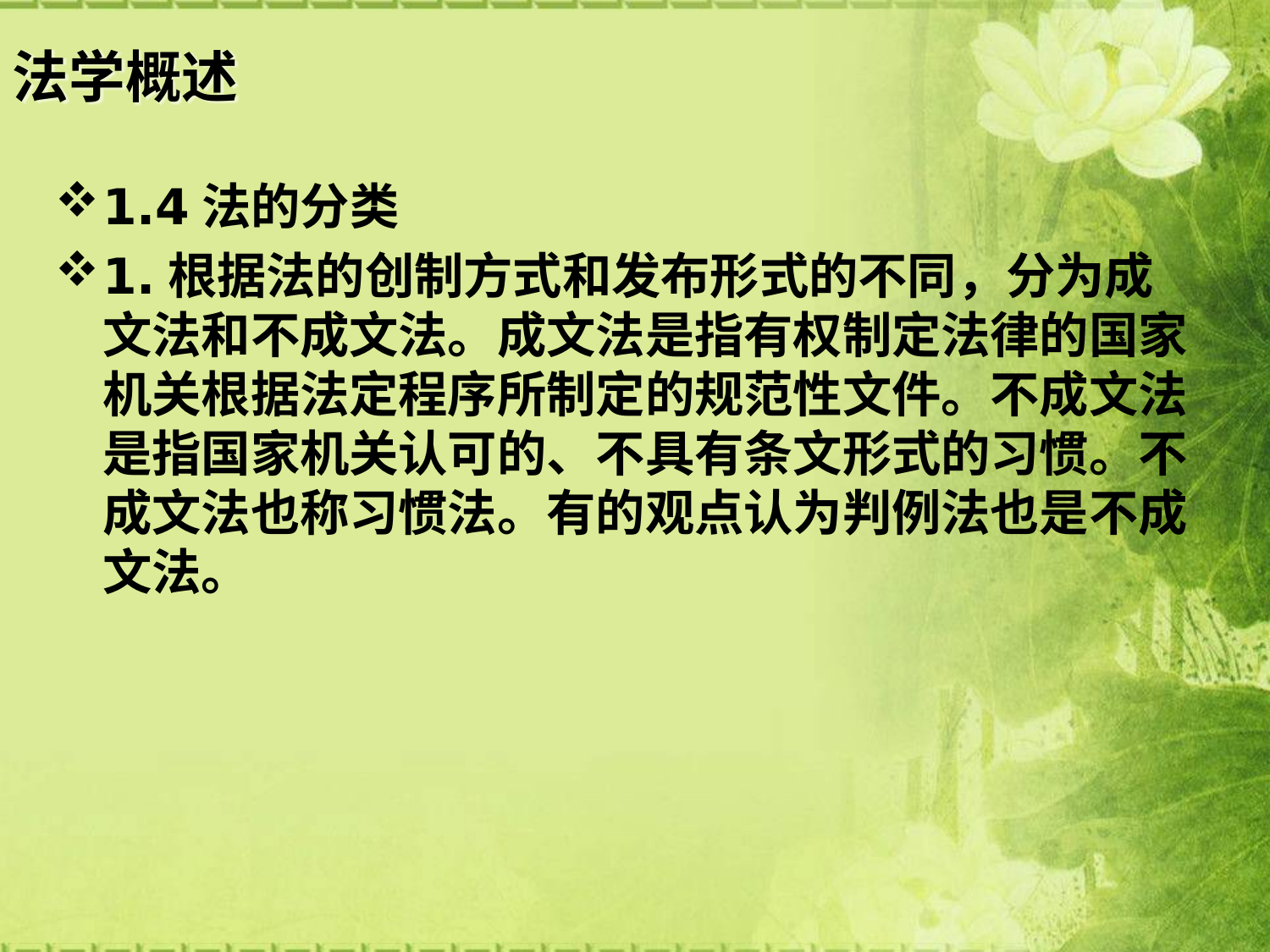

法学概述
1.4法的分类
1.根据法的创制方式和发布形式的不同，分为成文法和不成文法。成文法是指有权制定法律的国家机关根据法定程序所制定的规范性文件。不成文法是指国家机关认可的、不具有条文形式的习惯。不成文法也称习惯法。有的观点认为判例法也是不成文法。